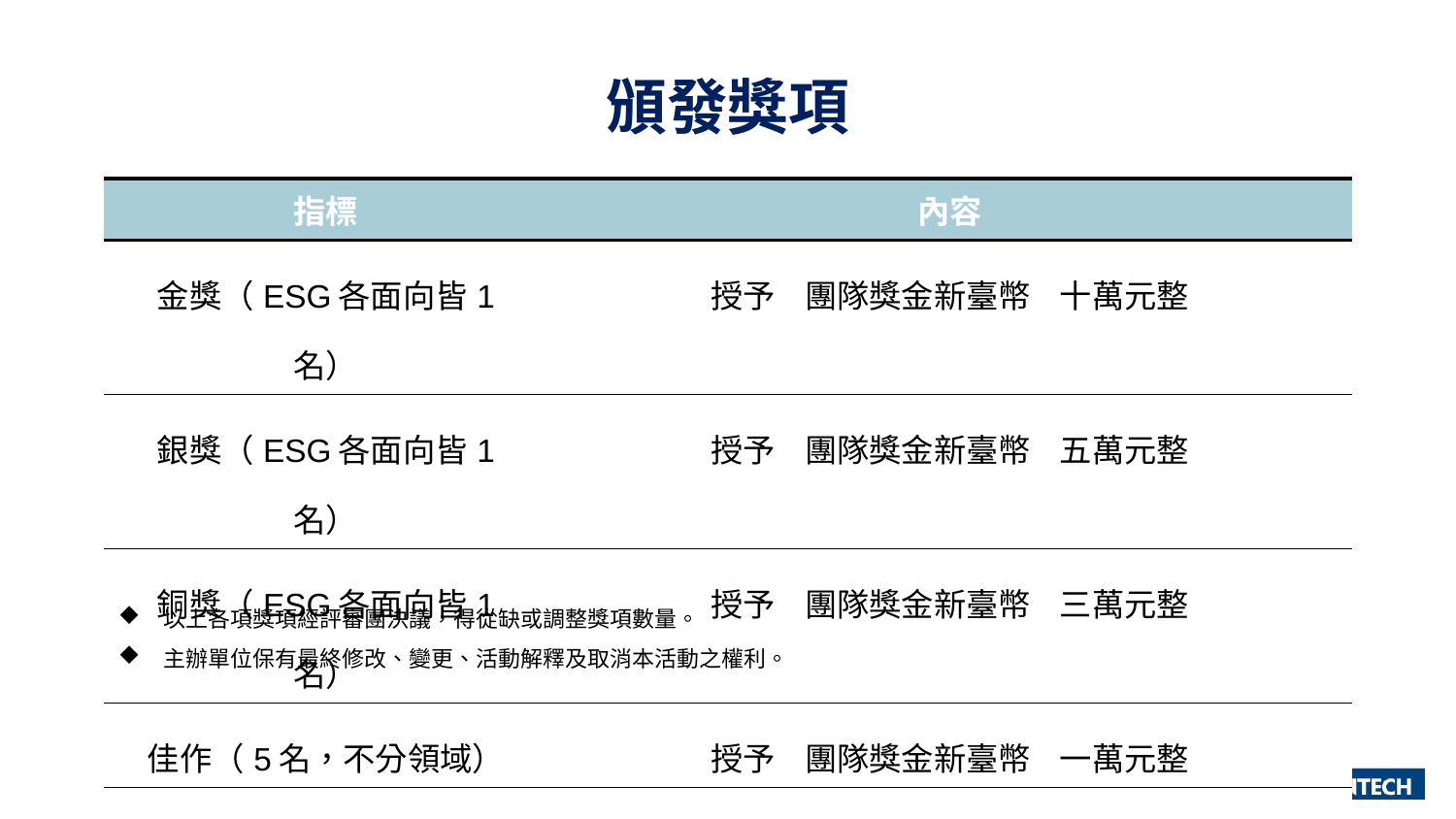

# 頒發獎項
| 指標 | 內容 |
| --- | --- |
| 金獎（ESG各面向皆1 名） | 授予 團隊獎金新臺幣 十萬元整 |
| 銀獎（ESG各面向皆1 名） | 授予 團隊獎金新臺幣 五萬元整 |
| 銅獎（ESG各面向皆1 名） | 授予 團隊獎金新臺幣 三萬元整 |
| 佳作（5名，不分領域） | 授予 團隊獎金新臺幣 一萬元整 |
| 參加獎 | 參賽者皆可獲得超商禮券一份 |
以上各項獎項經評審團決議，得從缺或調整獎項數量。
主辦單位保有最終修改、變更、活動解釋及取消本活動之權利。